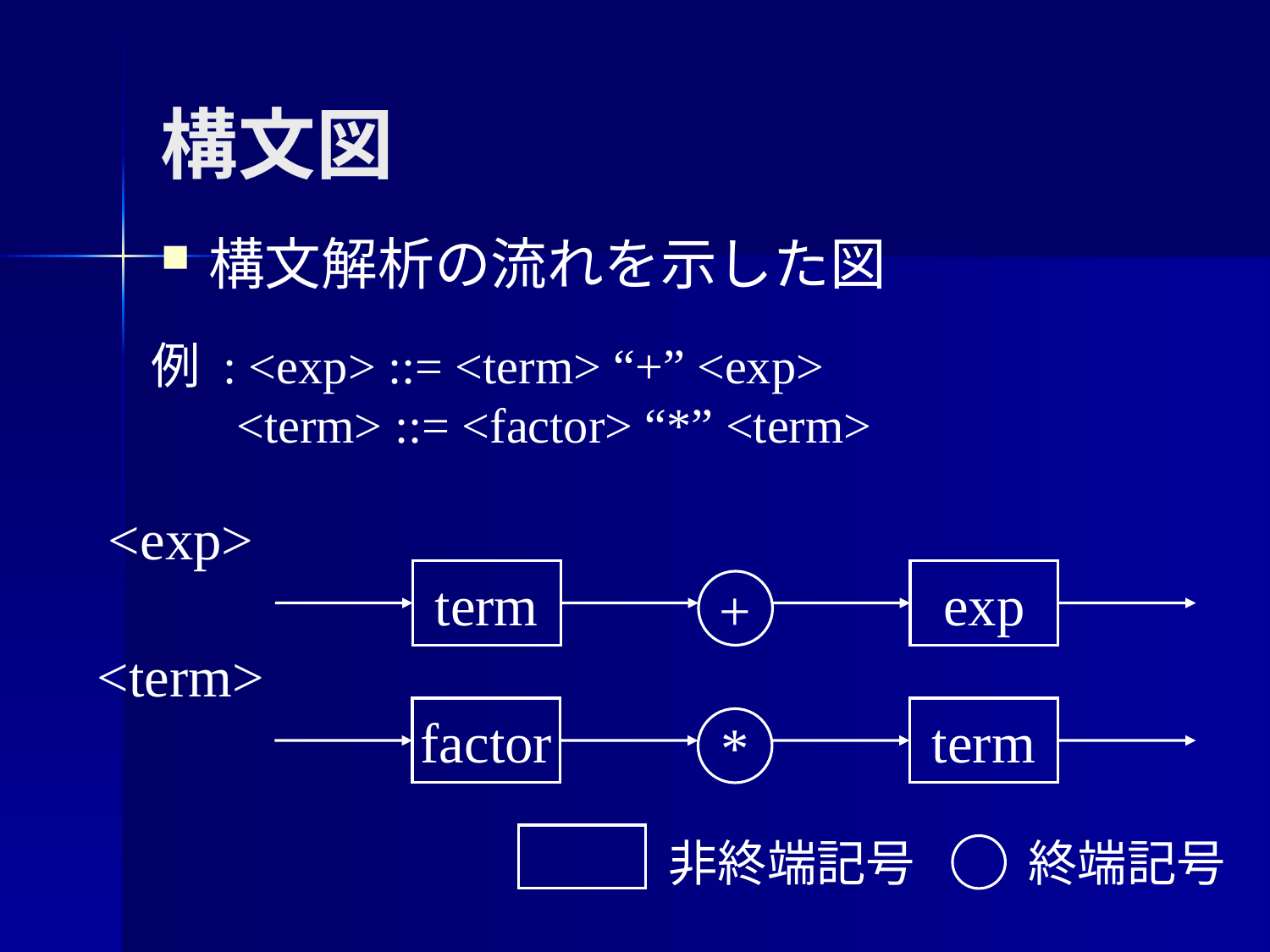

# 構文図
構文解析の流れを示した図
例 : <exp> ::= <term> “+” <exp>
       <term> ::= <factor> “*” <term>
<exp>
term

exp

+

<term>
factor

term

*

非終端記号
終端記号